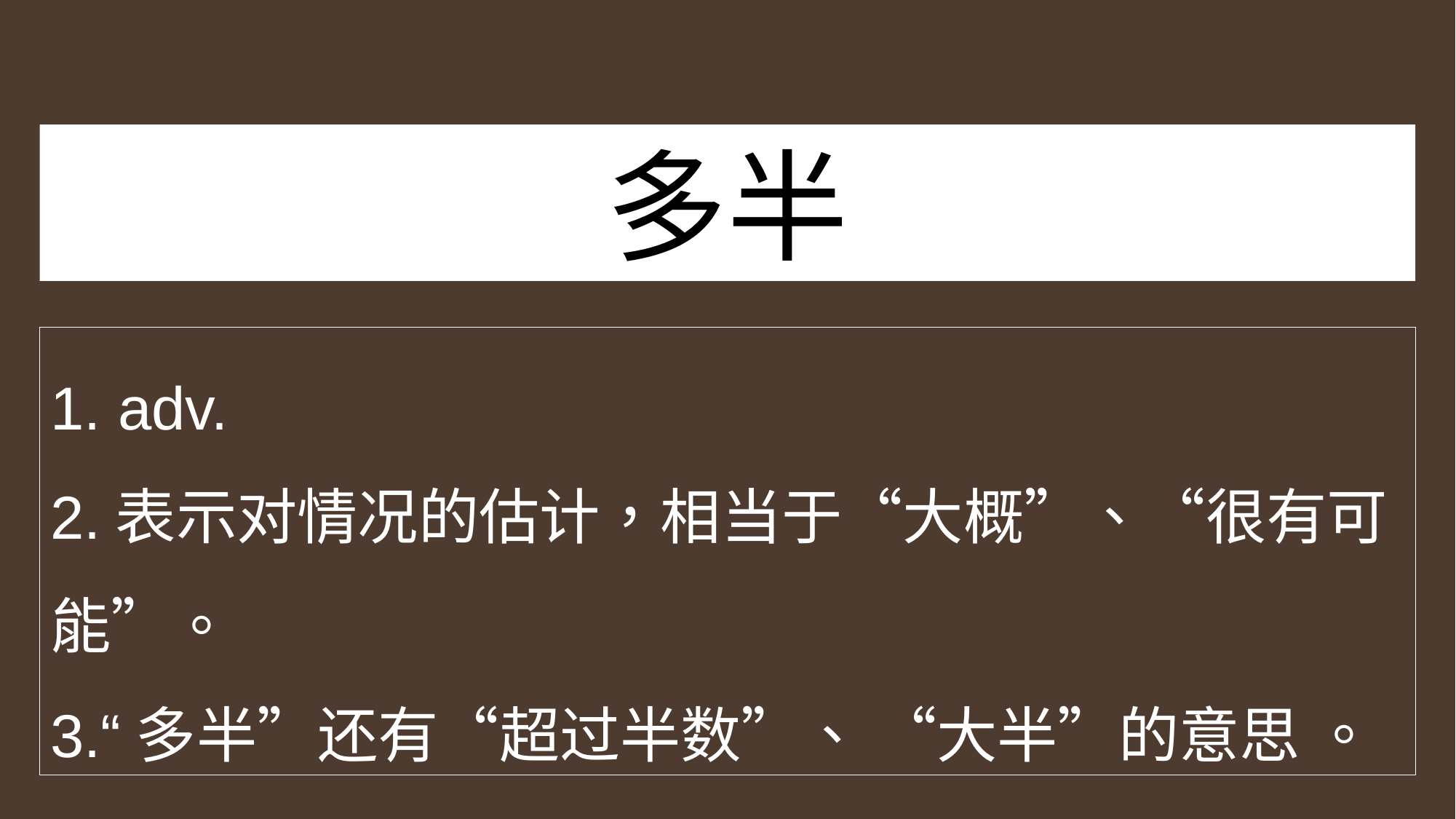

多半
1. adv.
2.表示对情况的估计，相当于“大概”、“很有可能”。
3.“多半”还有“超过半数”、 “大半”的意思 。